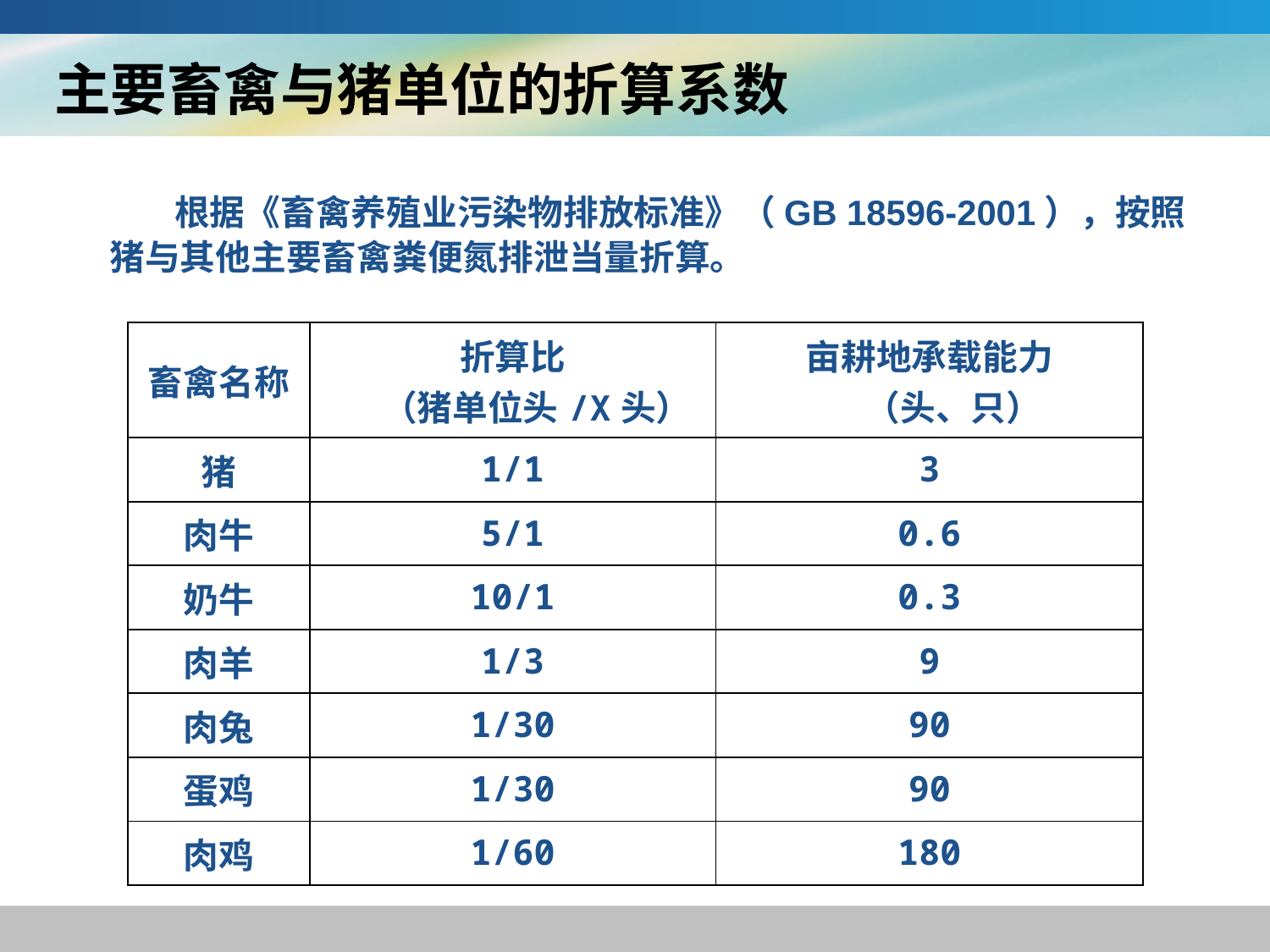

# 主要畜禽与猪单位的折算系数
         根据《畜禽养殖业污染物排放标准》（GB 18596-2001），按照猪与其他主要畜禽粪便氮排泄当量折算。

| 畜禽名称 | 折算比 （猪单位头/X头） | 亩耕地承载能力 （头、只） |
| --- | --- | --- |
| 猪 | 1/1 | 3 |
| 肉牛 | 5/1 | 0.6 |
| 奶牛 | 10/1 | 0.3 |
| 肉羊 | 1/3 | 9 |
| 肉兔 | 1/30 | 90 |
| 蛋鸡 | 1/30 | 90 |
| 肉鸡 | 1/60 | 180 |